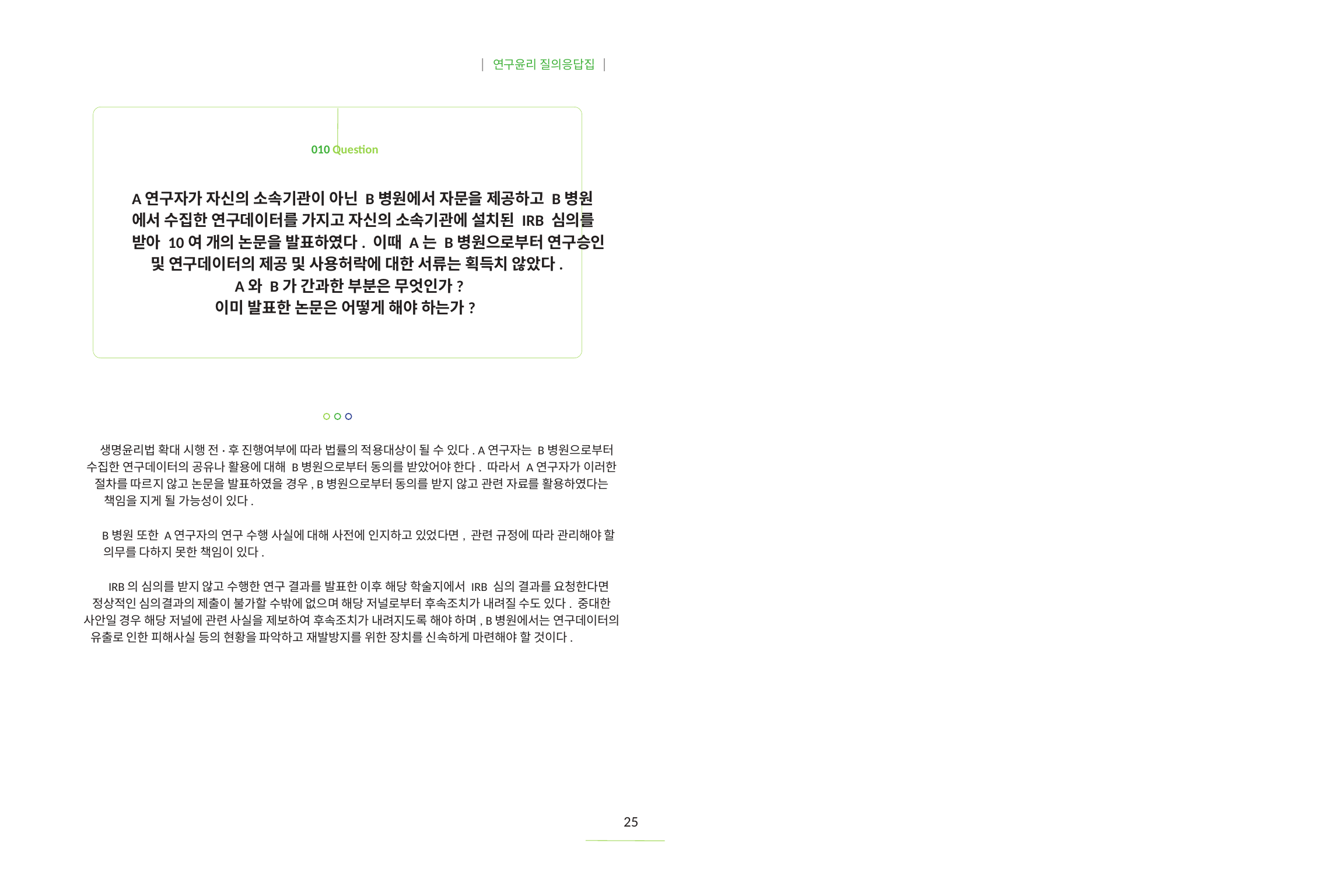

| 연구윤리 질의응답집 |

010 Question

A연구자가 자신의 소속기관이 아닌 B병원에서 자문을 제공하고 B병원
에서 수집한 연구데이터를 가지고 자신의 소속기관에 설치된 IRB 심의를
받아 10여 개의 논문을 발표하였다. 이때 A는 B병원으로부터 연구승인
및 연구데이터의 제공 및 사용허락에 대한 서류는 획득치 않았다.
A와 B가 간과한 부분은 무엇인가?
이미 발표한 논문은 어떻게 해야 하는가?

생명윤리법 확대 시행 전·후 진행여부에 따라 법률의 적용대상이 될 수 있다. A연구자는 B병원으로부터
수집한 연구데이터의 공유나 활용에 대해 B병원으로부터 동의를 받았어야 한다. 따라서 A연구자가 이러한
절차를 따르지 않고 논문을 발표하였을 경우, B병원으로부터 동의를 받지 않고 관련 자료를 활용하였다는
책임을 지게 될 가능성이 있다.
B병원 또한 A연구자의 연구 수행 사실에 대해 사전에 인지하고 있었다면, 관련 규정에 따라 관리해야 할
의무를 다하지 못한 책임이 있다.
IRB의 심의를 받지 않고 수행한 연구 결과를 발표한 이후 해당 학술지에서 IRB 심의 결과를 요청한다면
정상적인 심의결과의 제출이 불가할 수밖에 없으며 해당 저널로부터 후속조치가 내려질 수도 있다. 중대한
사안일 경우 해당 저널에 관련 사실을 제보하여 후속조치가 내려지도록 해야 하며, B병원에서는 연구데이터의
유출로 인한 피해사실 등의 현황을 파악하고 재발방지를 위한 장치를 신속하게 마련해야 할 것이다.
25